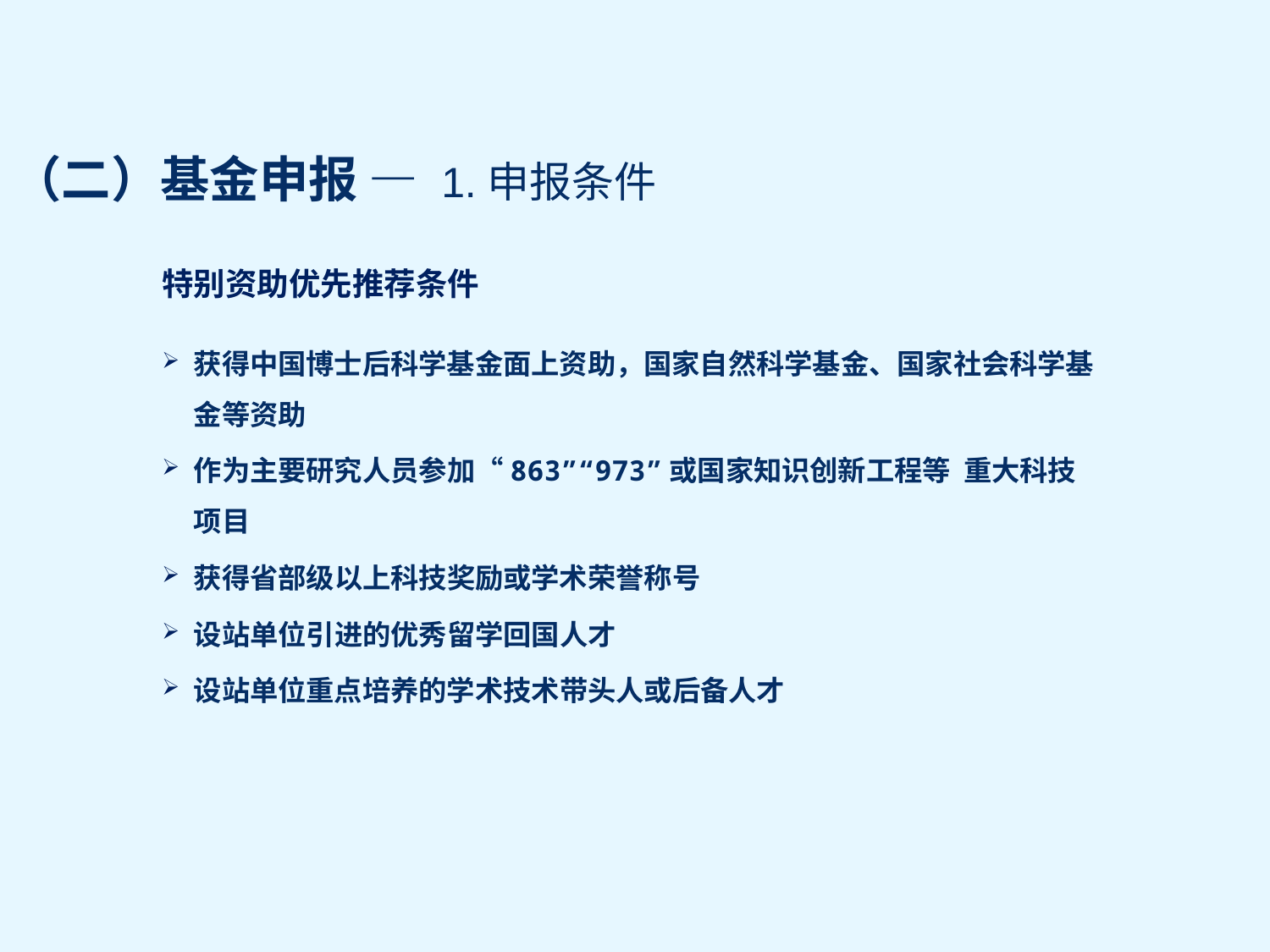

（二）基金申报 — 1.申报条件
特别资助优先推荐条件
获得中国博士后科学基金面上资助，国家自然科学基金、国家社会科学基金等资助
作为主要研究人员参加“863”“973”或国家知识创新工程等  重大科技项目
获得省部级以上科技奖励或学术荣誉称号
设站单位引进的优秀留学回国人才
设站单位重点培养的学术技术带头人或后备人才